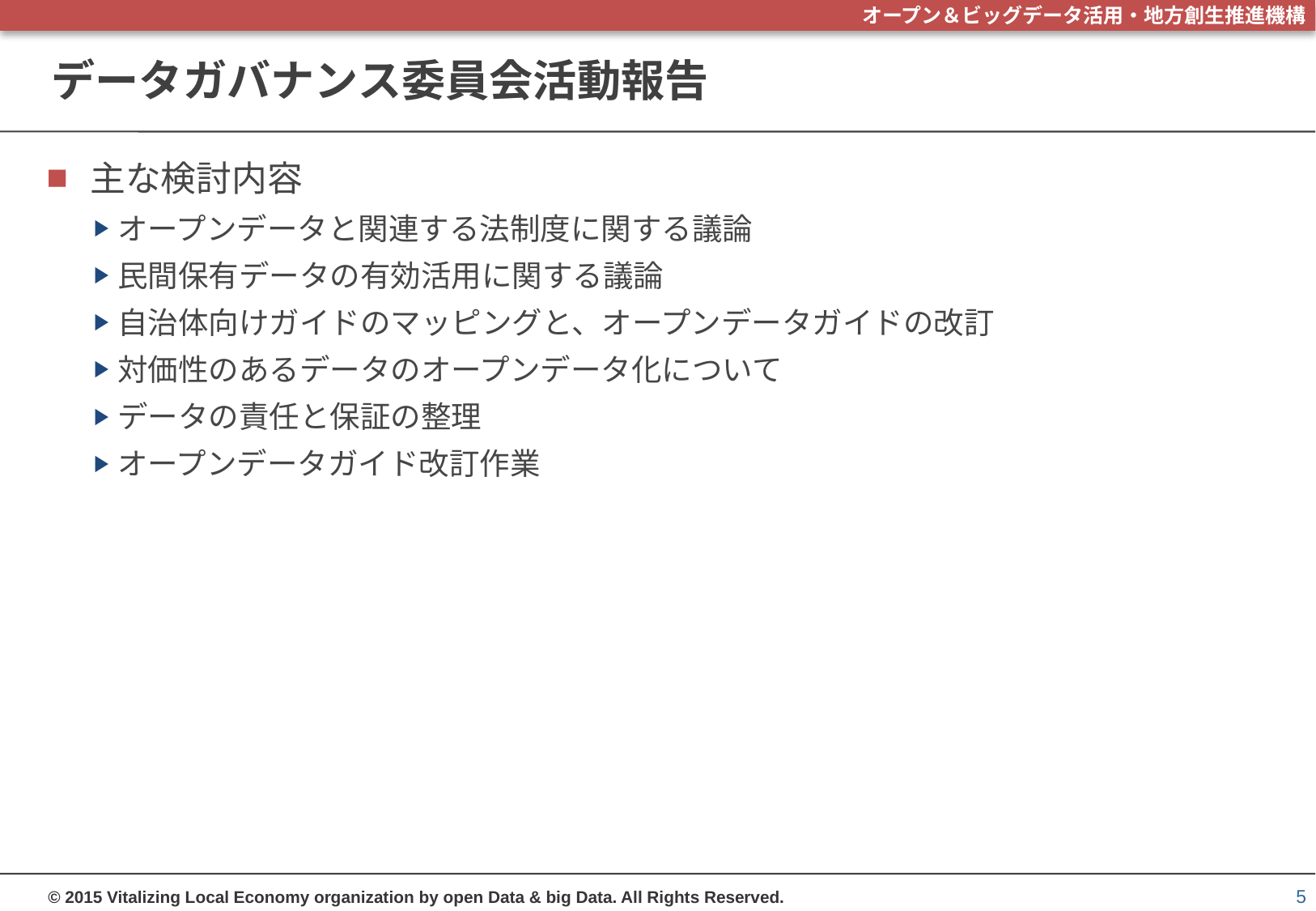

# データガバナンス委員会活動報告
主な検討内容
オープンデータと関連する法制度に関する議論
民間保有データの有効活用に関する議論
自治体向けガイドのマッピングと、オープンデータガイドの改訂
対価性のあるデータのオープンデータ化について
データの責任と保証の整理
オープンデータガイド改訂作業
5